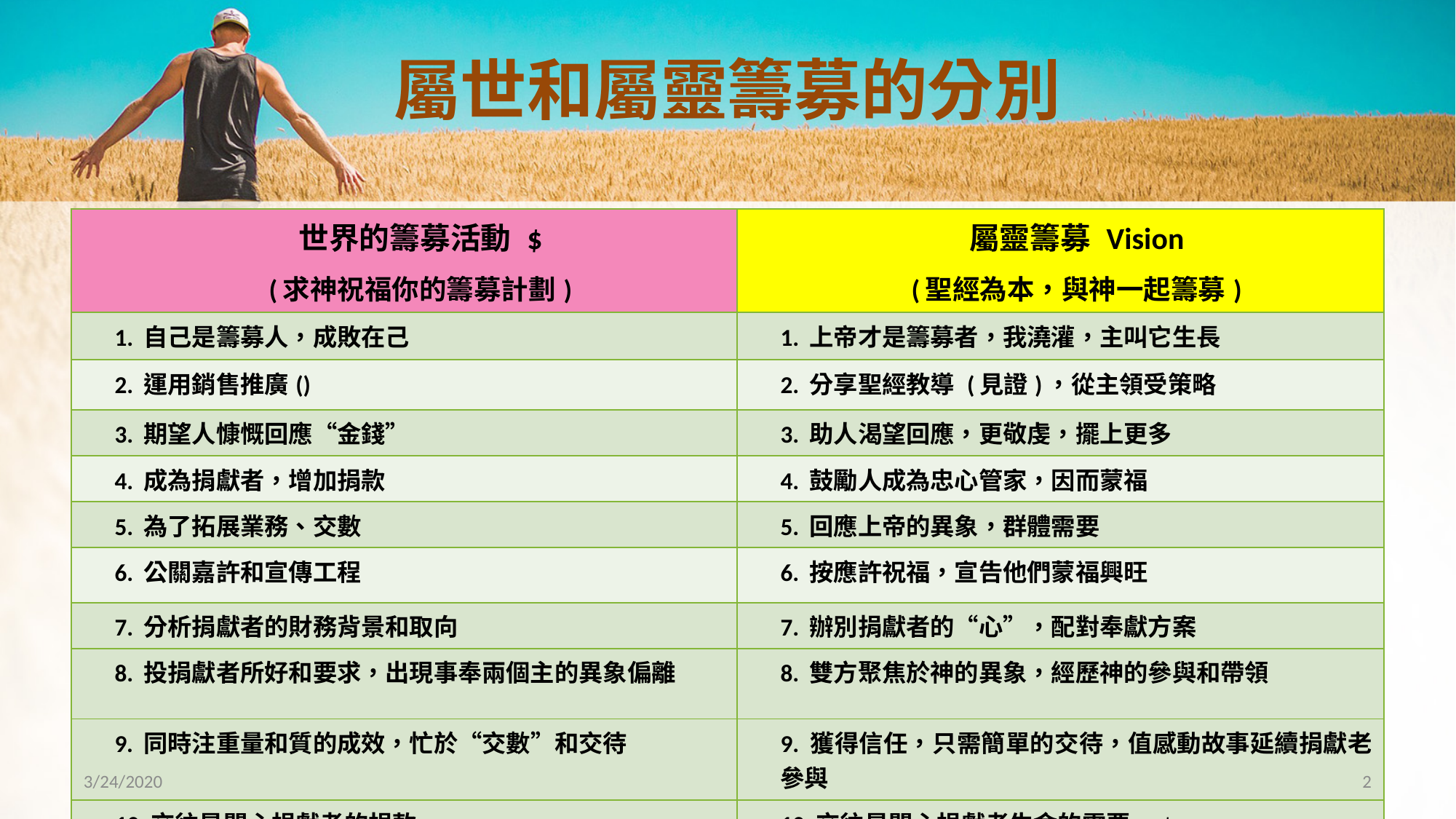

屬世和屬靈籌募的分別
| 世界的籌募活動 $ (求神祝福你的籌募計劃) | 屬靈籌募 Vision (聖經為本，與神一起籌募) |
| --- | --- |
| 1. 自己是籌募人，成敗在己 | 1. 上帝才是籌募者，我澆灌，主叫它生長 |
| 2. 運用銷售推廣() | 2. 分享聖經教導 (見證)，從主領受策略 |
| 3. 期望人慷慨回應“金錢” | 3. 助人渴望回應，更敬虔，擺上更多 |
| 4. 成為捐獻者，增加捐款 | 4. 鼓勵人成為忠心管家，因而蒙福 |
| 5. 為了拓展業務、交數 | 5. 回應上帝的異象，群體需要 |
| 6. 公關嘉許和宣傳工程 | 6. 按應許祝福，宣告他們蒙福興旺 |
| 7. 分析捐獻者的財務背景和取向 | 7. 辦別捐獻者的“心”，配對奉獻方案 |
| 8. 投捐獻者所好和要求，出現事奉兩個主的異象偏離 | 8. 雙方聚焦於神的異象，經歷神的參與和帶領 |
| 9. 同時注重量和質的成效，忙於“交數”和交待 | 9. 獲得信任，只需簡單的交待，值感動故事延續捐獻老參與 |
| 10.交往是關心捐獻者的捐款 | 10.交往是關心捐獻者生命的需要 > $ |
3/24/2020

2